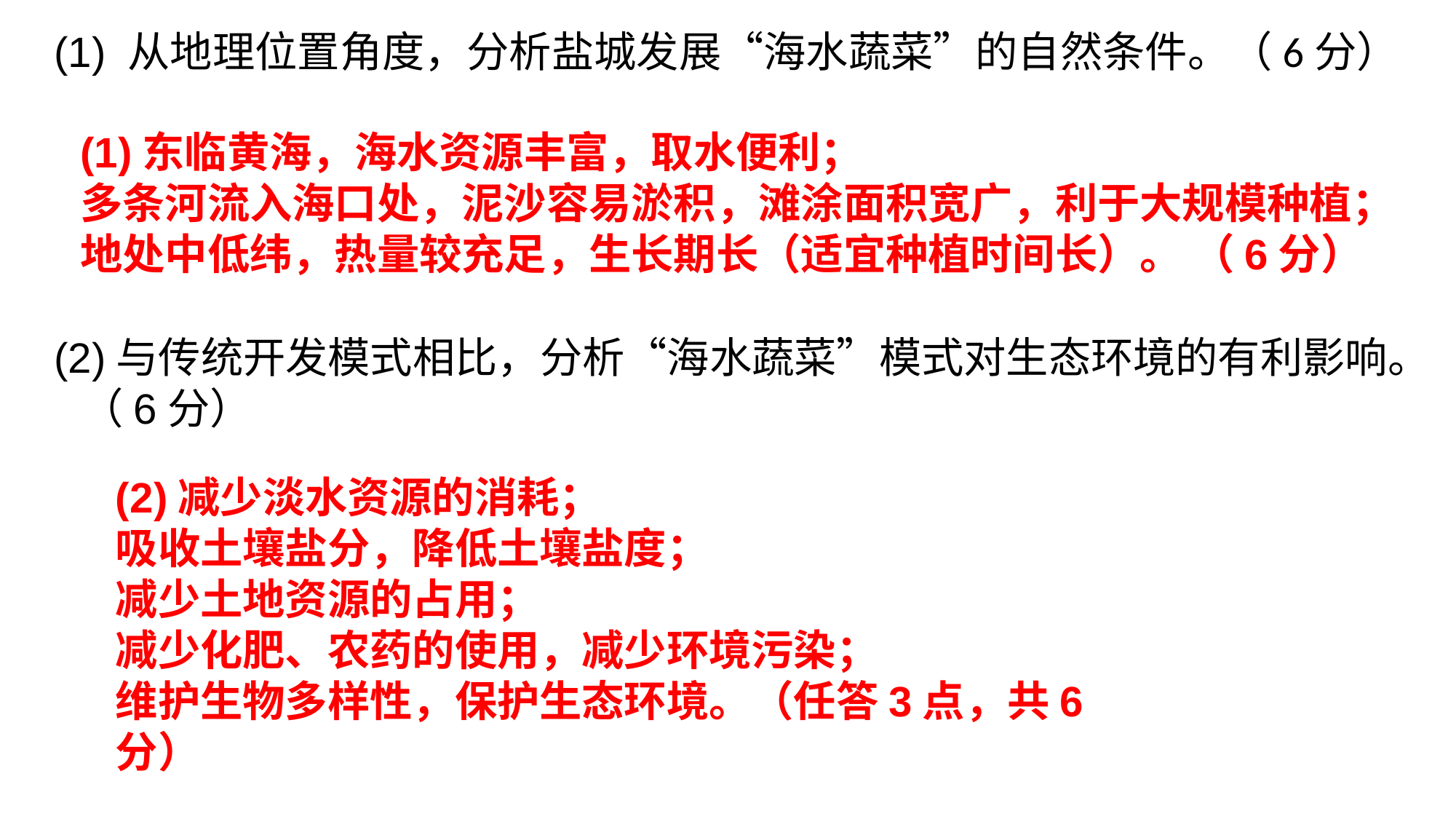

(1) 从地理位置角度，分析盐城发展“海水蔬菜”的自然条件。（6分）

(2)与传统开发模式相比，分析“海水蔬菜”模式对生态环境的有利影响。（6分）

(1)东临黄海，海水资源丰富，取水便利；
多条河流入海口处，泥沙容易淤积，滩涂面积宽广，利于大规模种植；地处中低纬，热量较充足，生长期长（适宜种植时间长）。 （6分）
(2)减少淡水资源的消耗；
吸收土壤盐分，降低土壤盐度；
减少土地资源的占用；
减少化肥、农药的使用，减少环境污染；
维护生物多样性，保护生态环境。（任答3点，共6分）